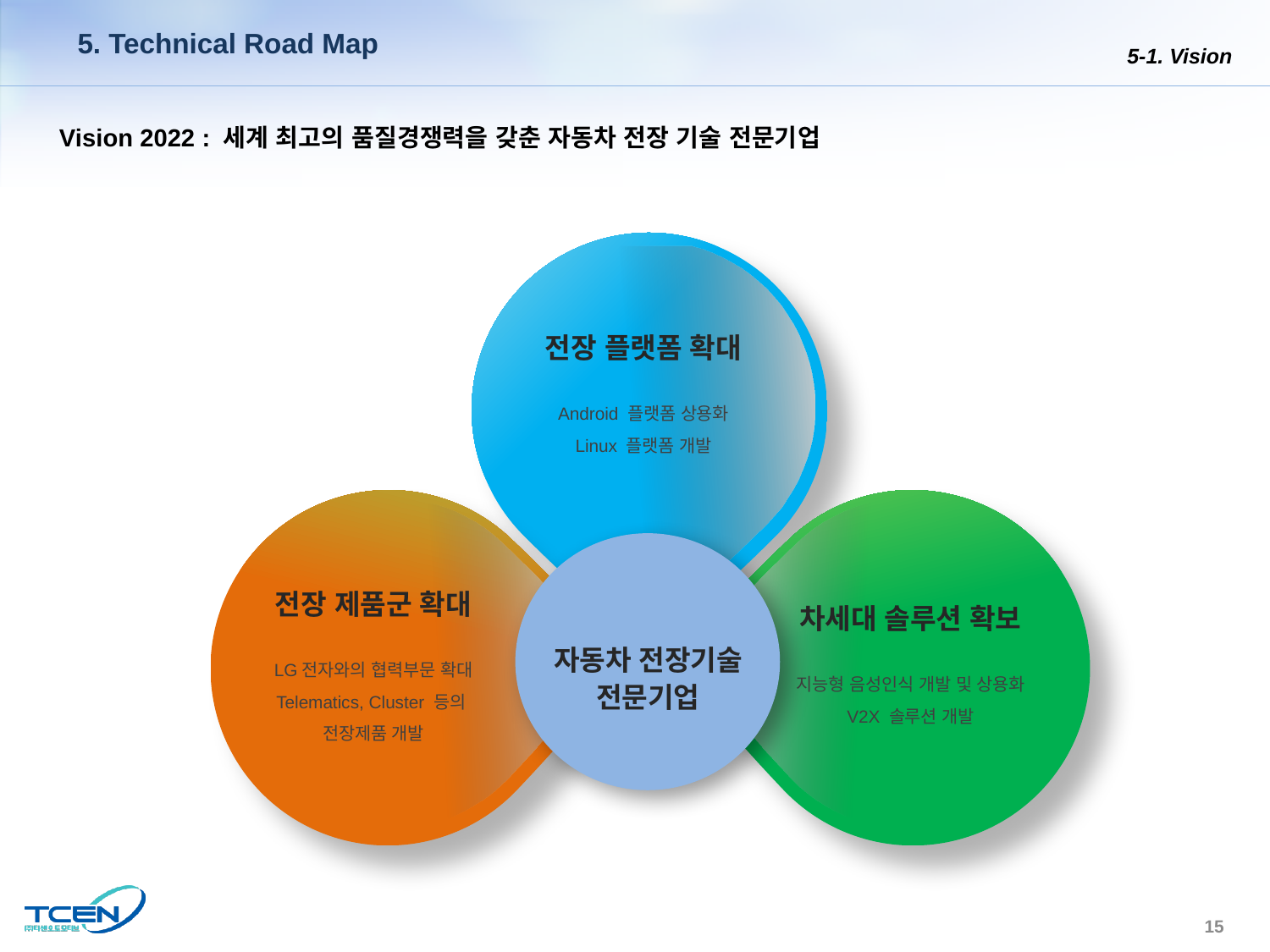

5. Technical Road Map
5-1. Vision
Vision 2022 : 세계 최고의 품질경쟁력을 갖춘 자동차 전장 기술 전문기업

전장 플랫폼 확대

Android 플랫폼 상용화
Linux 플랫폼 개발

전장 제품군 확대

LG전자와의 협력부문 확대
Telematics, Cluster 등의
전장제품 개발
차세대 솔루션 확보

지능형 음성인식 개발 및 상용화
V2X 솔루션 개발

자동차 전장기술
전문기업
15